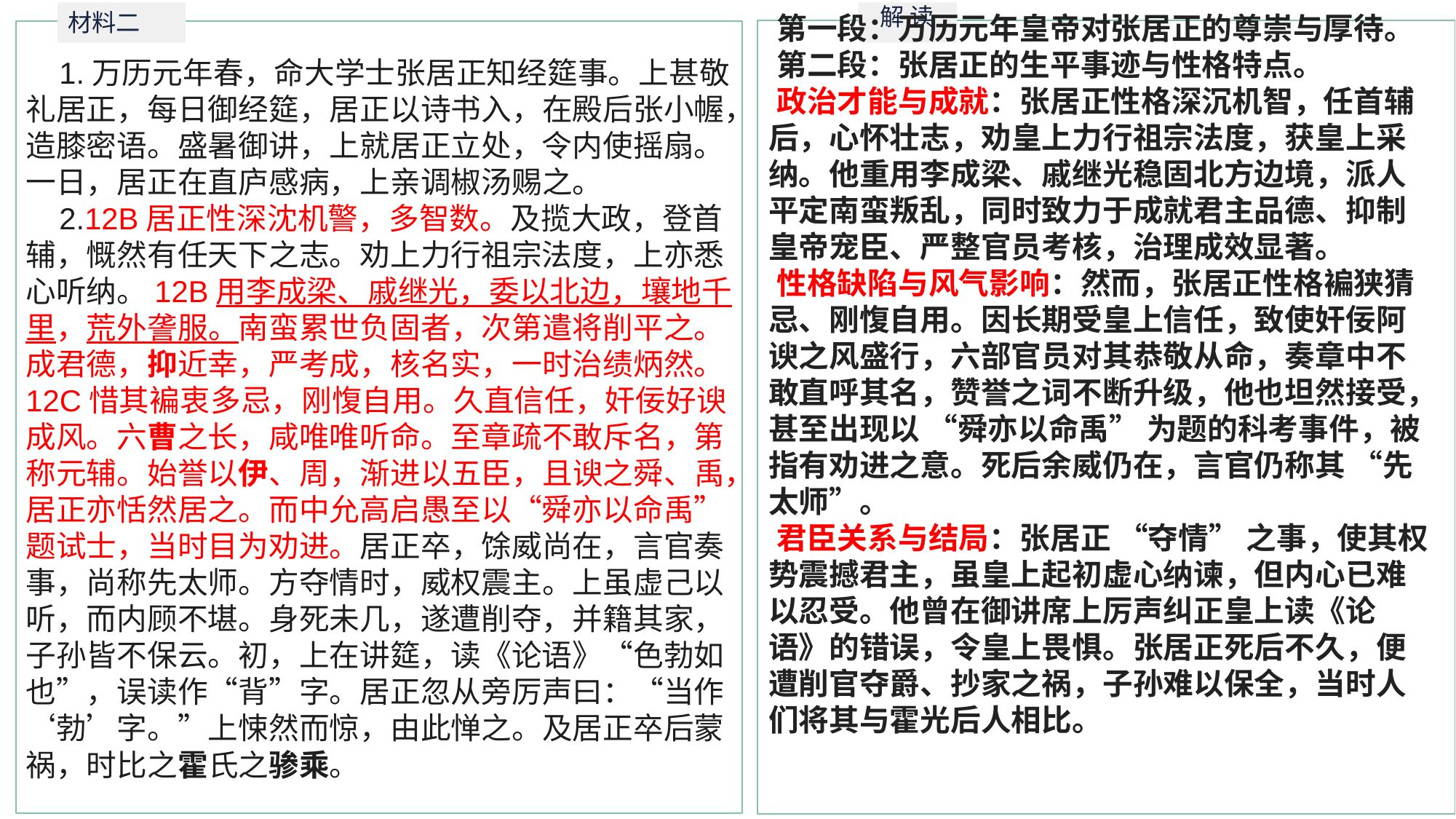

解 读

材料二
第一段：万历元年皇帝对张居正的尊崇与厚待。
第二段：张居正的生平事迹与性格特点。
政治才能与成就：张居正性格深沉机智，任首辅后，心怀壮志，劝皇上力行祖宗法度，获皇上采纳。他重用李成梁、戚继光稳固北方边境，派人平定南蛮叛乱，同时致力于成就君主品德、抑制皇帝宠臣、严整官员考核，治理成效显著。
性格缺陷与风气影响：然而，张居正性格褊狭猜忌、刚愎自用。因长期受皇上信任，致使奸佞阿谀之风盛行，六部官员对其恭敬从命，奏章中不敢直呼其名，赞誉之词不断升级，他也坦然接受，甚至出现以 “舜亦以命禹” 为题的科考事件，被指有劝进之意。死后余威仍在，言官仍称其 “先太师”。
君臣关系与结局：张居正 “夺情” 之事，使其权势震撼君主，虽皇上起初虚心纳谏，但内心已难以忍受。他曾在御讲席上厉声纠正皇上读《论语》的错误，令皇上畏惧。张居正死后不久，便遭削官夺爵、抄家之祸，子孙难以保全，当时人们将其与霍光后人相比。

    1.万历元年春，命大学士张居正知经筵事。上甚敬礼居正，每日御经筵，居正以诗书入，在殿后张小幄，造膝密语。盛暑御讲，上就居正立处，令内使摇扇。一日，居正在直庐感病，上亲调椒汤赐之。
    2.12B居正性深沈机警，多智数。及揽大政，登首辅，慨然有任天下之志。劝上力行祖宗法度，上亦悉心听纳。12B用李成梁、戚继光，委以北边，壤地千里，荒外詟服。南蛮累世负固者，次第遣将削平之。成君德，抑近幸，严考成，核名实，一时治绩炳然。12C惜其褊衷多忌，刚愎自用。久直信任，奸佞好谀成风。六曹之长，咸唯唯听命。至章疏不敢斥名，第称元辅。始誉以伊、周，渐进以五臣，且谀之舜、禹，居正亦恬然居之。而中允高启愚至以“舜亦以命禹”题试士，当时目为劝进。居正卒，馀威尚在，言官奏事，尚称先太师。方夺情时，威权震主。上虽虚己以听，而内顾不堪。身死未几，遂遭削夺，并籍其家，子孙皆不保云。初，上在讲筵，读《论语》“色勃如也”，误读作“背”字。居正忽从旁厉声曰：“当作‘勃’字。”上悚然而惊，由此惮之。及居正卒后蒙祸，时比之霍氏之骖乘。